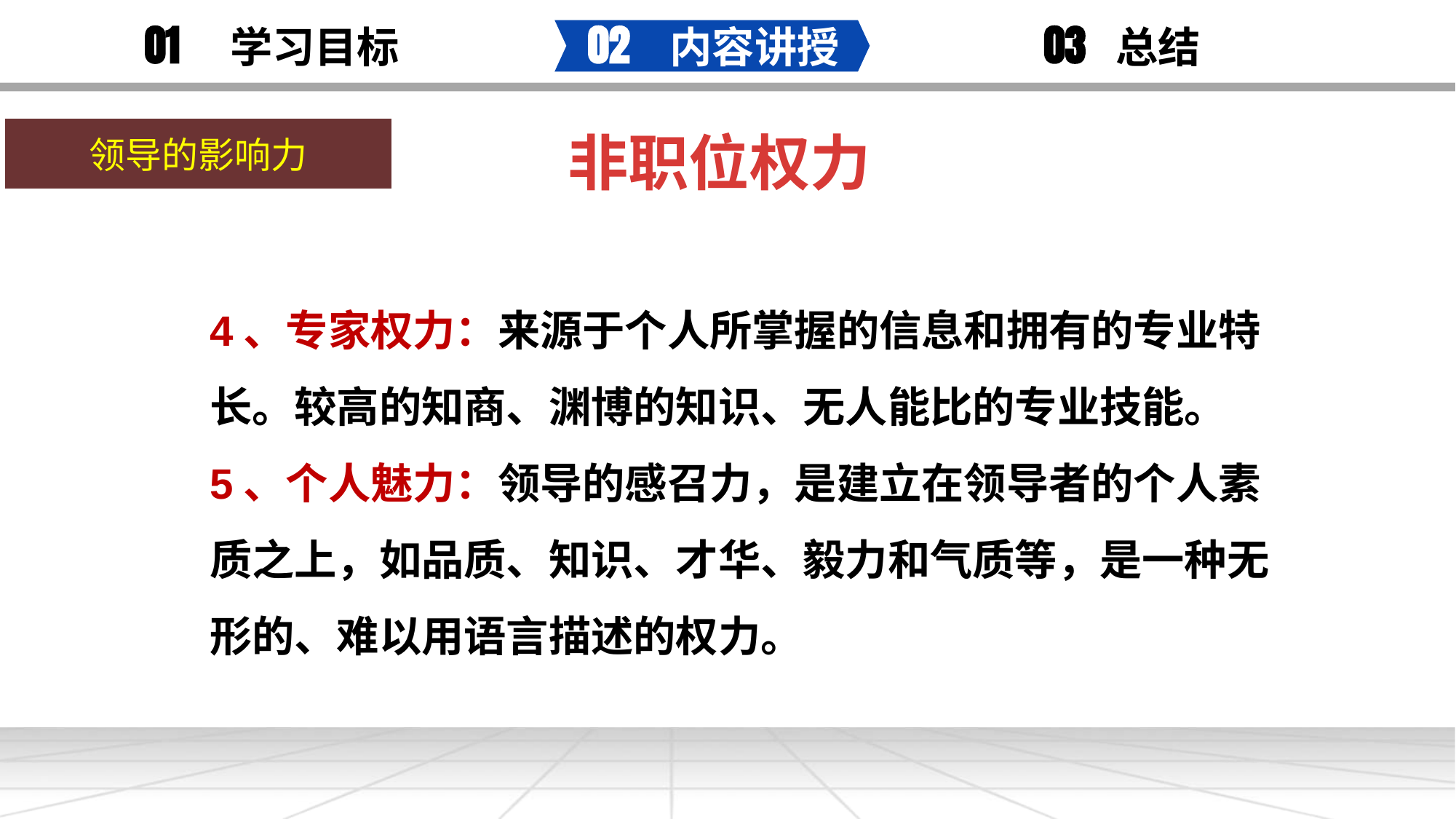

02   内容讲授
03  总结
01    学习目标

非职位权力
领导的影响力
4、专家权力：来源于个人所掌握的信息和拥有的专业特长。较高的知商、渊博的知识、无人能比的专业技能。
5、个人魅力：领导的感召力，是建立在领导者的个人素质之上，如品质、知识、才华、毅力和气质等，是一种无形的、难以用语言描述的权力。